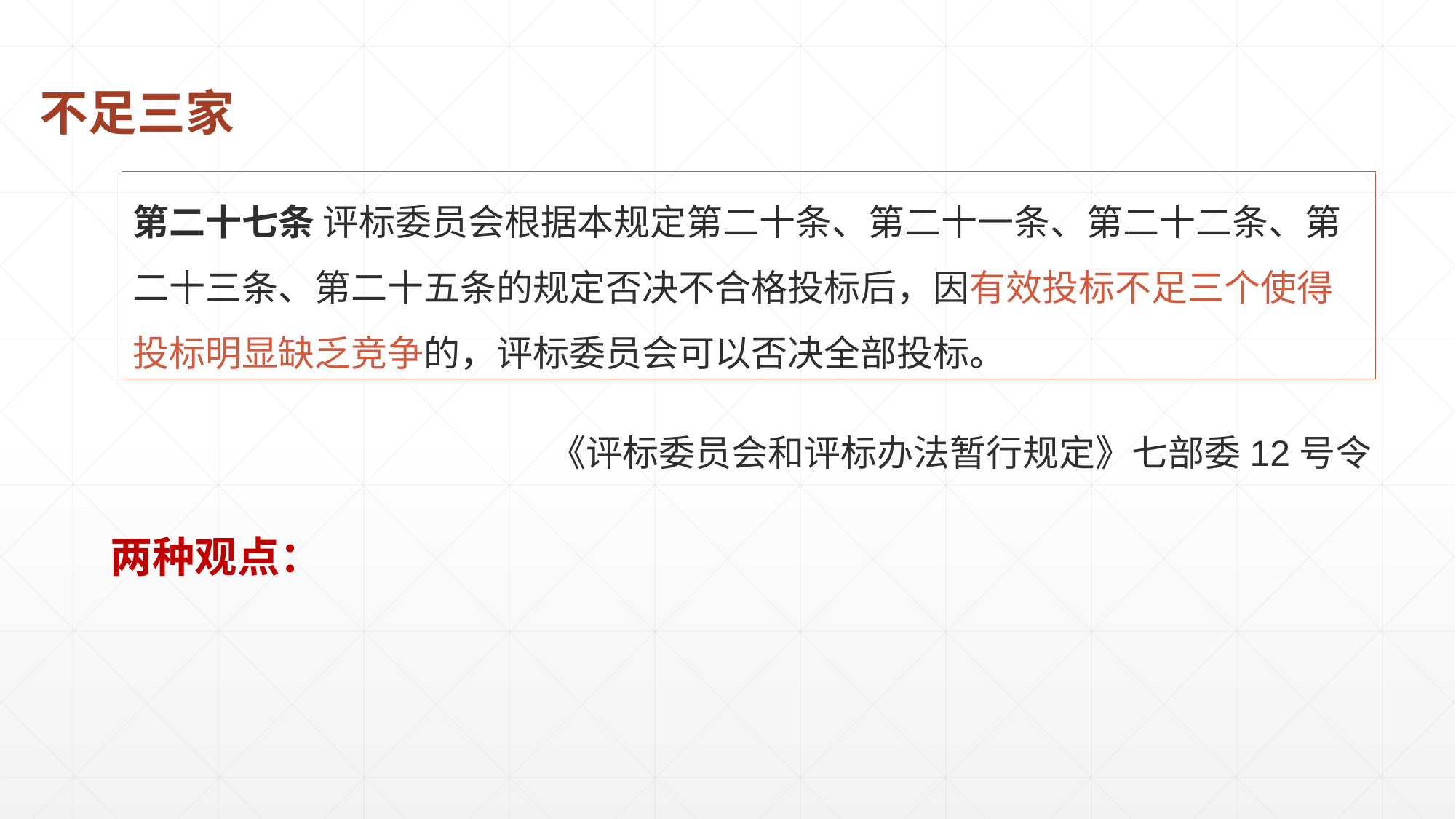

不足三家
第二十七条 评标委员会根据本规定第二十条、第二十一条、第二十二条、第二十三条、第二十五条的规定否决不合格投标后，因有效投标不足三个使得投标明显缺乏竞争的，评标委员会可以否决全部投标。
《评标委员会和评标办法暂行规定》七部委12号令
两种观点：